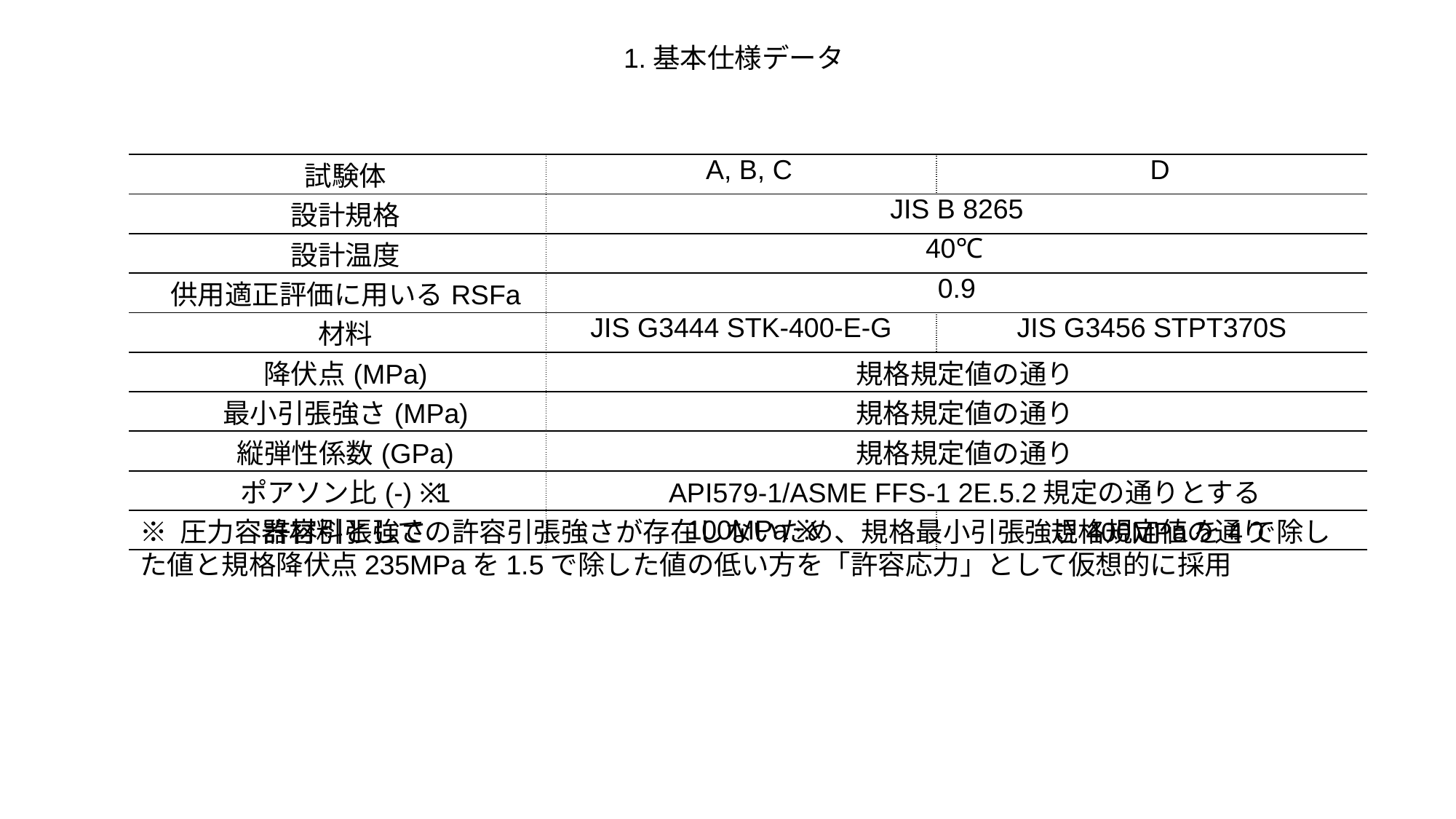

1.基本仕様データ
| 試験体 | A, B, C | D |
| --- | --- | --- |
| 設計規格 | JIS B 8265 |  |
| 設計温度 | 40℃ |  |
| 供用適正評価に用いるRSFa | 0.9 |  |
| 材料 | JIS G3444 STK-400-E-G | JIS G3456 STPT370S |
| 降伏点(MPa) | 規格規定値の通り |  |
| 最小引張強さ(MPa) | 規格規定値の通り |  |
| 縦弾性係数(GPa) | 規格規定値の通り |  |
| ポアソン比(-) ※1 | API579-1/ASME FFS-1 2E.5.2規定の通りとする |  |
| 許容引張強さ | 100MPa ※ | 規格規定値の通り |
※ 圧力容器材料としての許容引張強さが存在しないため、規格最小引張強さ400MPaを4で除した値と規格降伏点235MPaを1.5で除した値の低い方を「許容応力」として仮想的に採用